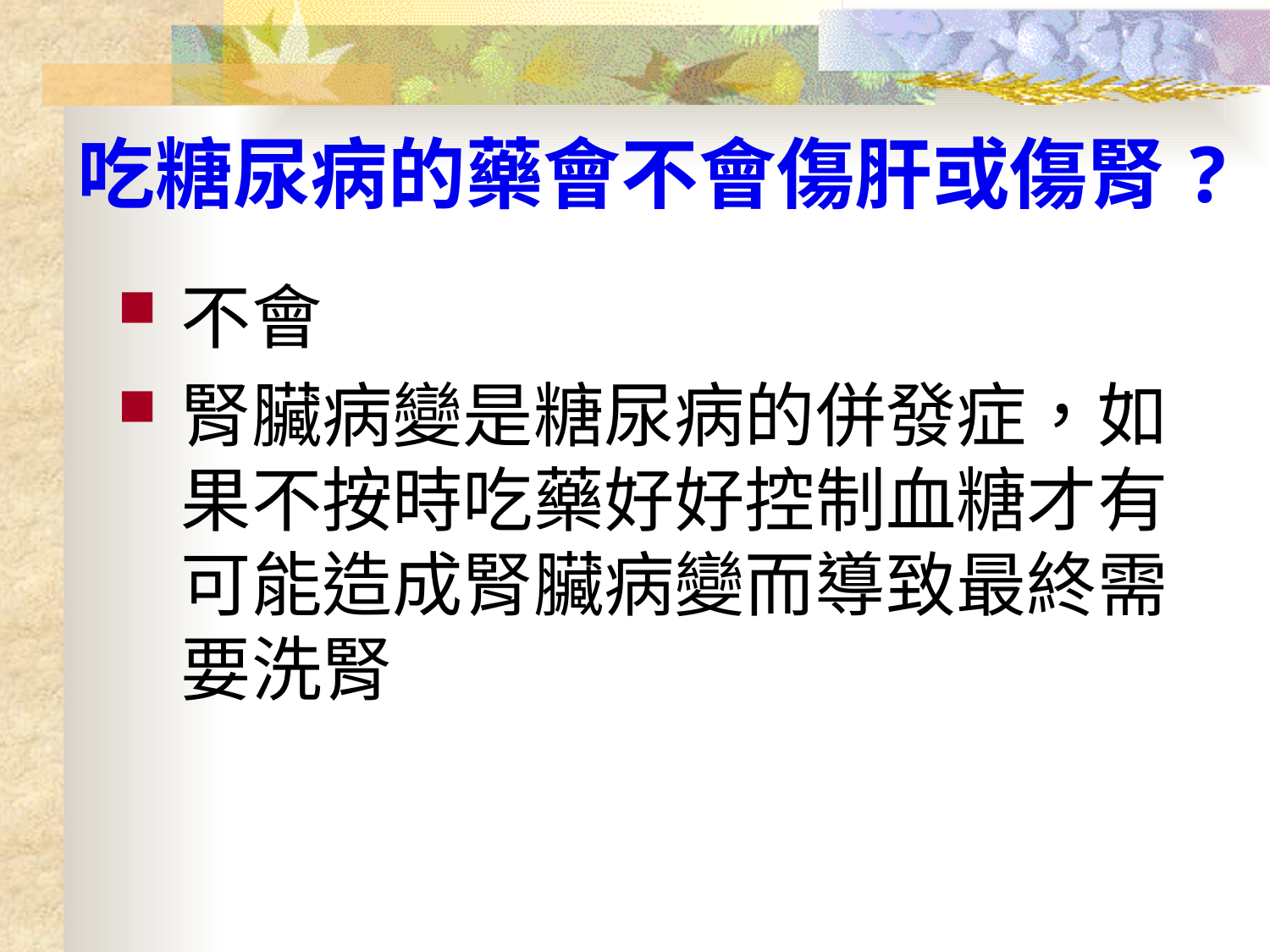

吃糖尿病的藥會不會傷肝或傷腎?
不會
腎臟病變是糖尿病的併發症，如果不按時吃藥好好控制血糖才有可能造成腎臟病變而導致最終需要洗腎